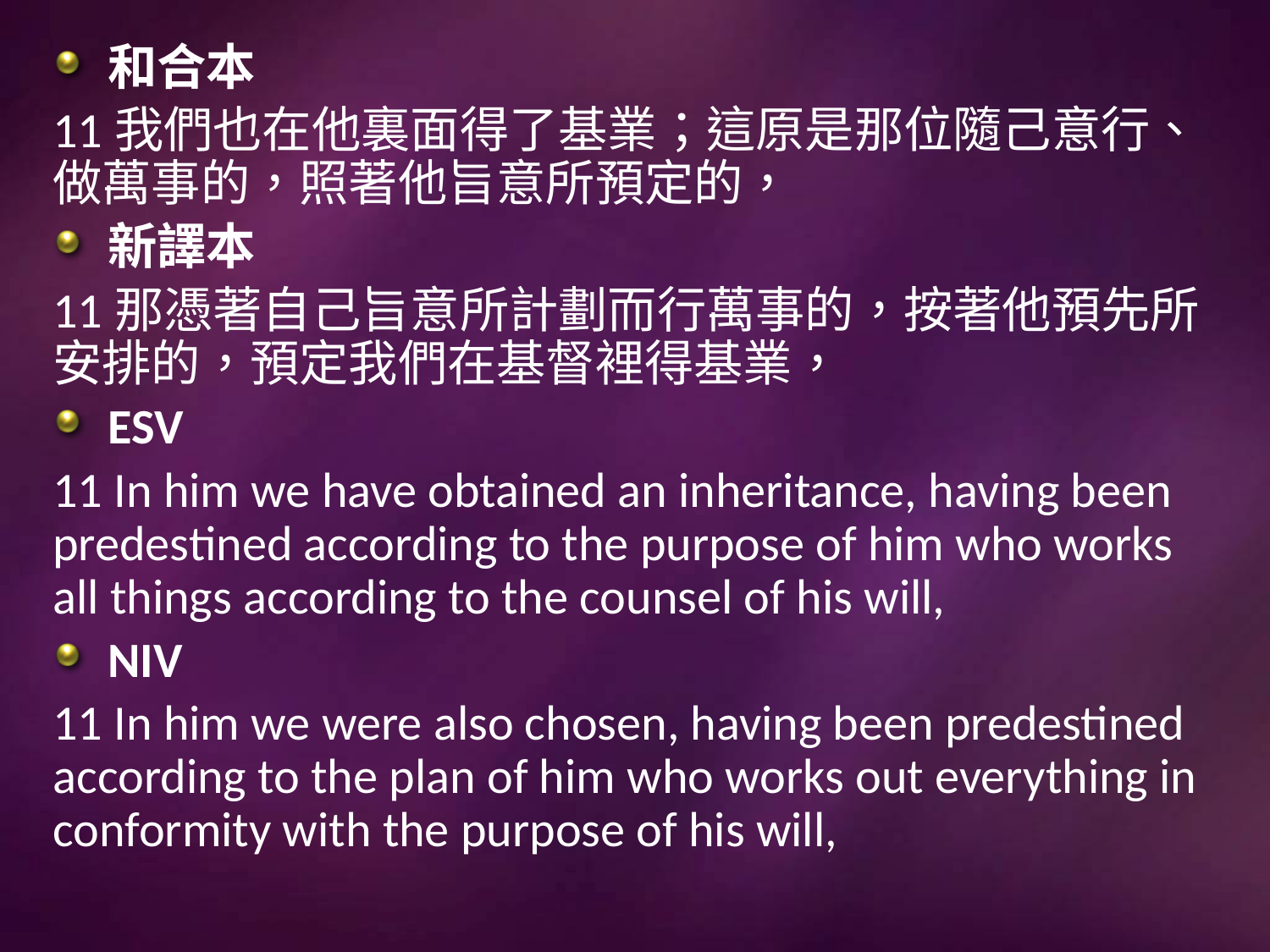

和合本
11我們也在他裏面得了基業；這原是那位隨己意行、做萬事的，照著他旨意所預定的，
新譯本
11那憑著自己旨意所計劃而行萬事的，按著他預先所安排的，預定我們在基督裡得基業，
ESV
11 In him we have obtained an inheritance, having been predestined according to the purpose of him who works all things according to the counsel of his will,
NIV
11 In him we were also chosen, having been predestined according to the plan of him who works out everything in conformity with the purpose of his will,